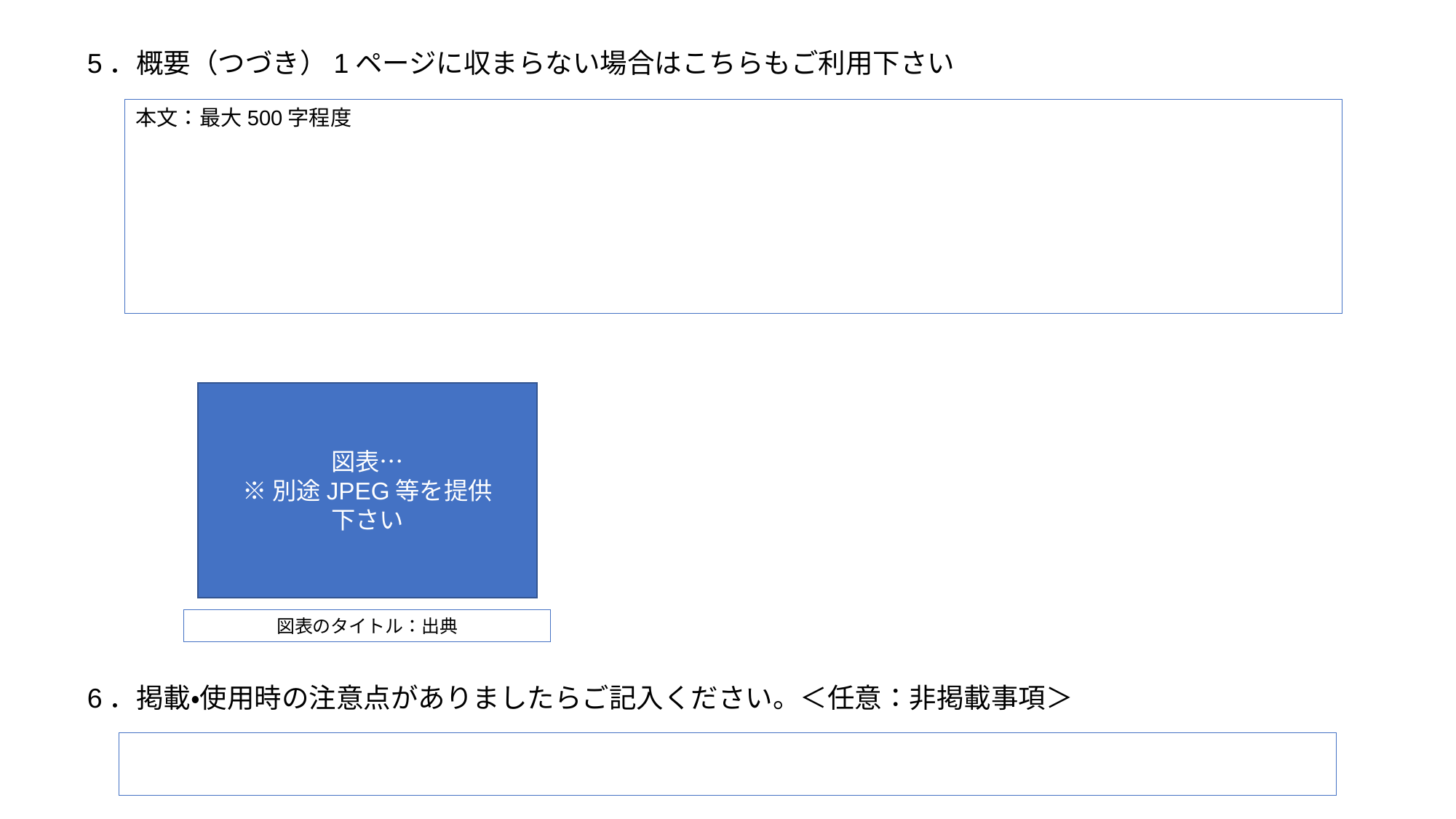

5．概要（つづき）1ページに収まらない場合はこちらもご利用下さい
本文：最大500字程度

図表…
※別途JPEG等を提供
下さい
図表のタイトル：出典
6．掲載・使用時の注意点がありましたらご記入ください。＜任意：非掲載事項＞